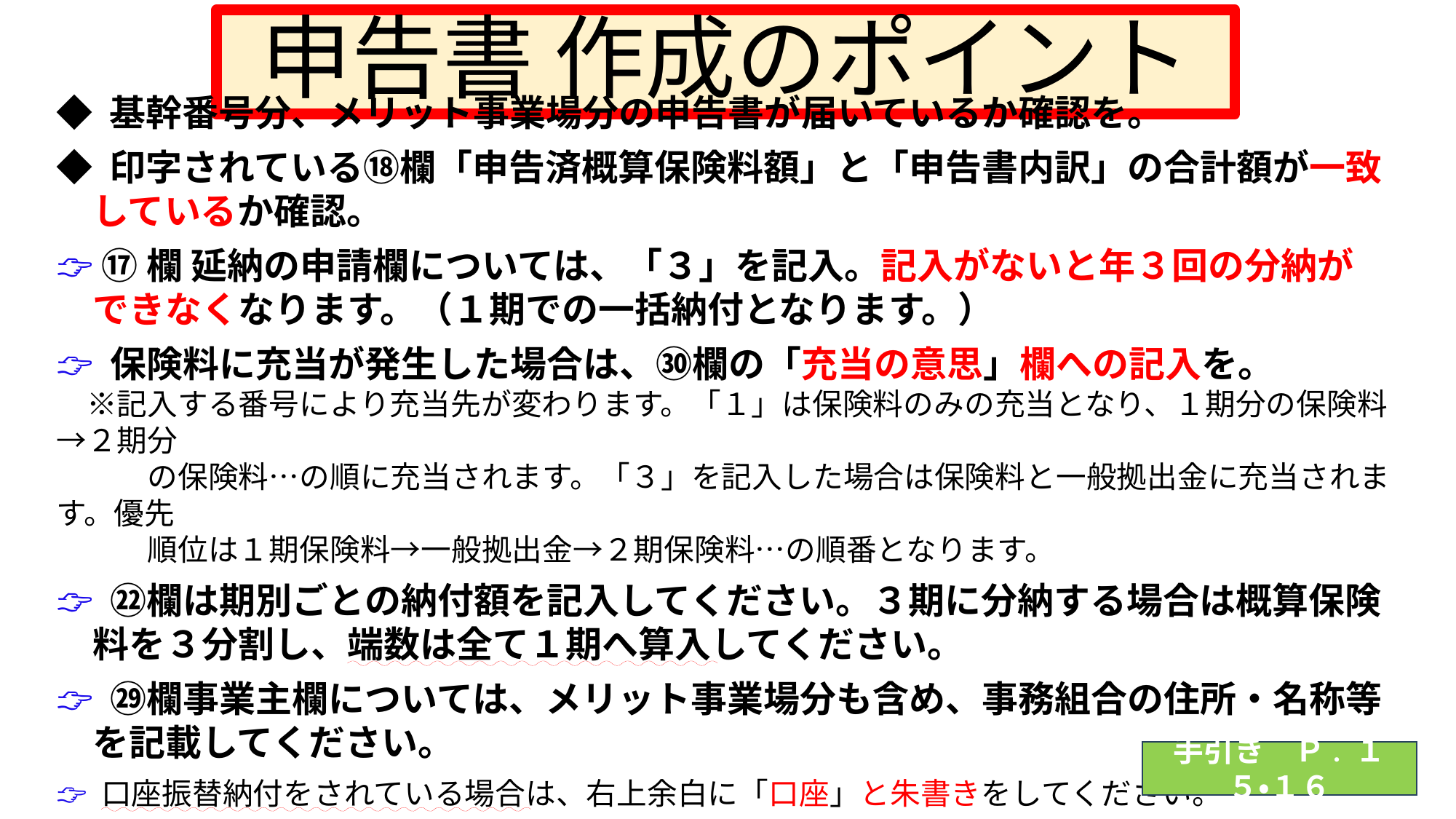

# 申告書 作成のポイント
◆ 基幹番号分、メリット事業場分の申告書が届いているか確認を。

◆ 印字されている⑱欄「申告済概算保険料額」と「申告書内訳」の合計額が一致
　しているか確認。

👉 ⑰欄 延納の申請欄については、「３」を記入。記入がないと年３回の分納が
　できなくなります。（１期での一括納付となります。）

👉 保険料に充当が発生した場合は、㉚欄の「充当の意思」欄への記入を。
　※記入する番号により充当先が変わります。「１」は保険料のみの充当となり、１期分の保険料→２期分
　　　の保険料…の順に充当されます。「３」を記入した場合は保険料と一般拠出金に充当されます。優先
　　　順位は１期保険料→一般拠出金→２期保険料…の順番となります。

👉 ㉒欄は期別ごとの納付額を記入してください。３期に分納する場合は概算保険
　料を３分割し、端数は全て１期へ算入してください。

👉 ㉙欄事業主欄については、メリット事業場分も含め、事務組合の住所・名称等
　を記載してください。

👉 口座振替納付をされている場合は、右上余白に「口座」と朱書きをしてください。
手引き　Ｐ. １５・１６